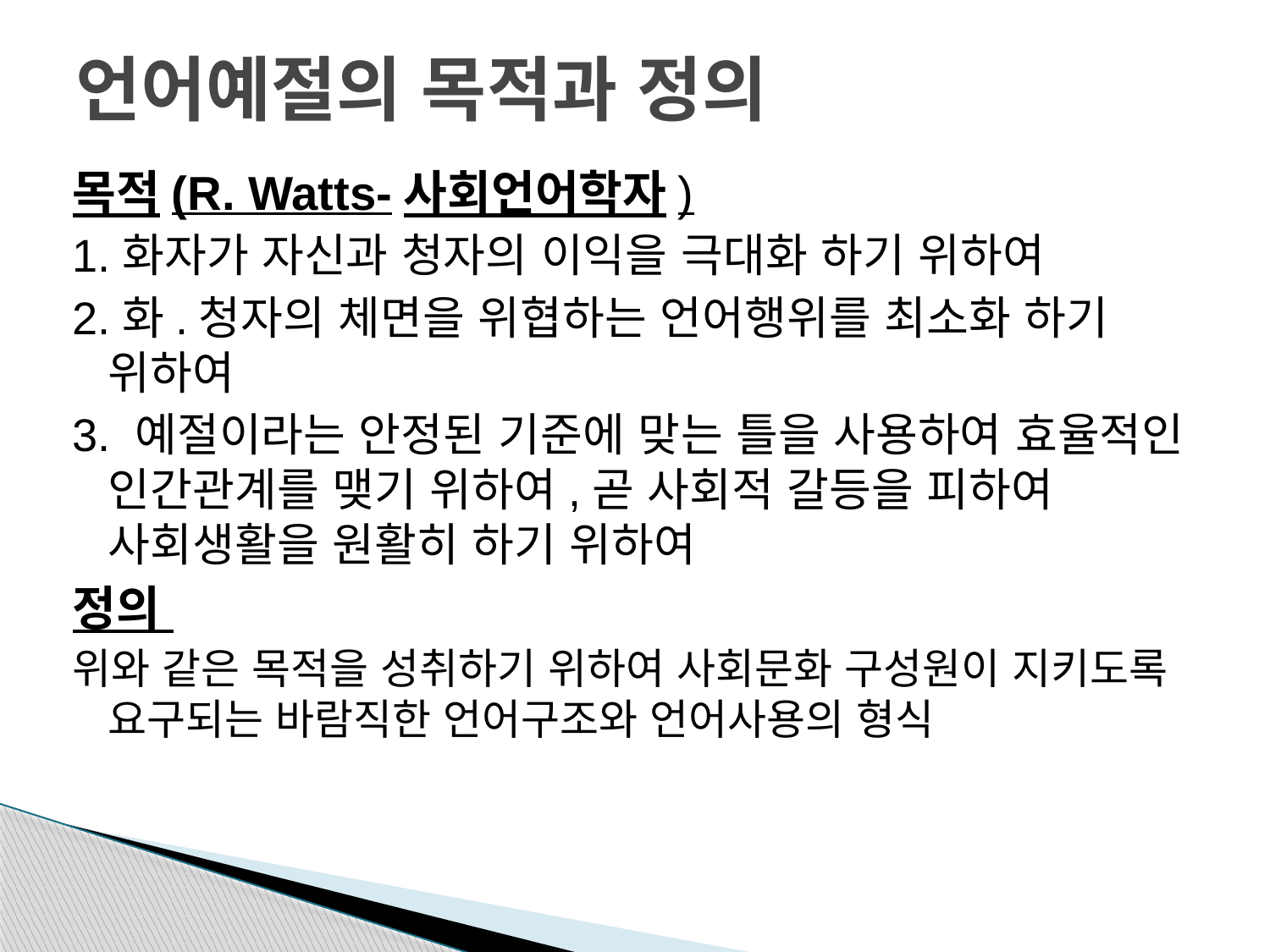

# 언어예절의 목적과 정의
목적(R. Watts-사회언어학자)
1.화자가 자신과 청자의 이익을 극대화 하기 위하여
2.화.청자의 체면을 위협하는 언어행위를 최소화 하기 위하여
3. 예절이라는 안정된 기준에 맞는 틀을 사용하여 효율적인 인간관계를 맺기 위하여,곧 사회적 갈등을 피하여 사회생활을 원활히 하기 위하여
정의
위와 같은 목적을 성취하기 위하여 사회문화 구성원이 지키도록 요구되는 바람직한 언어구조와 언어사용의 형식